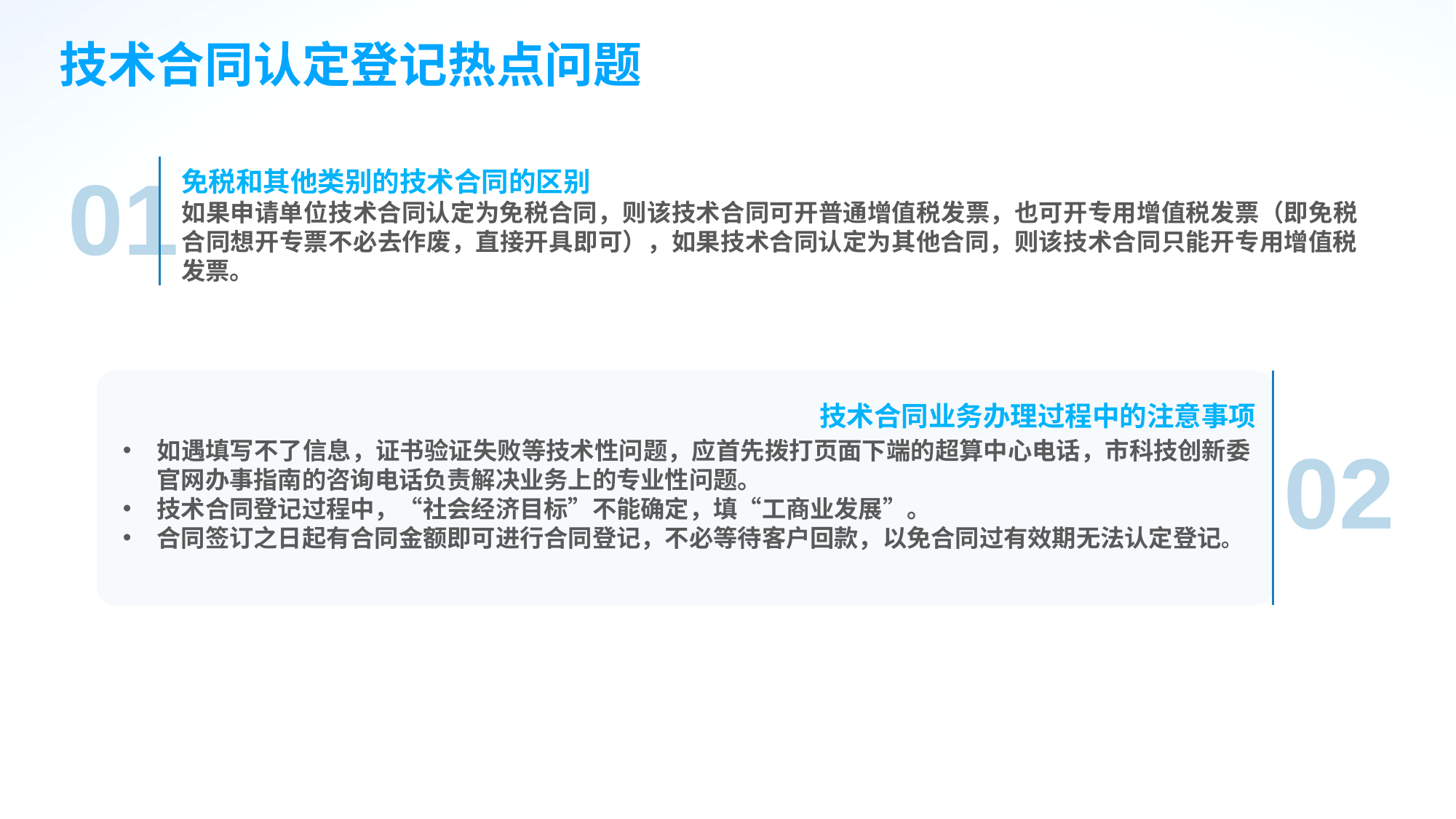

技术合同认定登记热点问题
免税和其他类别的技术合同的区别
如果申请单位技术合同认定为免税合同，则该技术合同可开普通增值税发票，也可开专用增值税发票（即免税合同想开专票不必去作废，直接开具即可），如果技术合同认定为其他合同，则该技术合同只能开专用增值税发票。
01

技术合同业务办理过程中的注意事项
如遇填写不了信息，证书验证失败等技术性问题，应首先拨打页面下端的超算中心电话，市科技创新委官网办事指南的咨询电话负责解决业务上的专业性问题。
技术合同登记过程中，“社会经济目标”不能确定，填“工商业发展”。
合同签订之日起有合同金额即可进行合同登记，不必等待客户回款，以免合同过有效期无法认定登记。
02